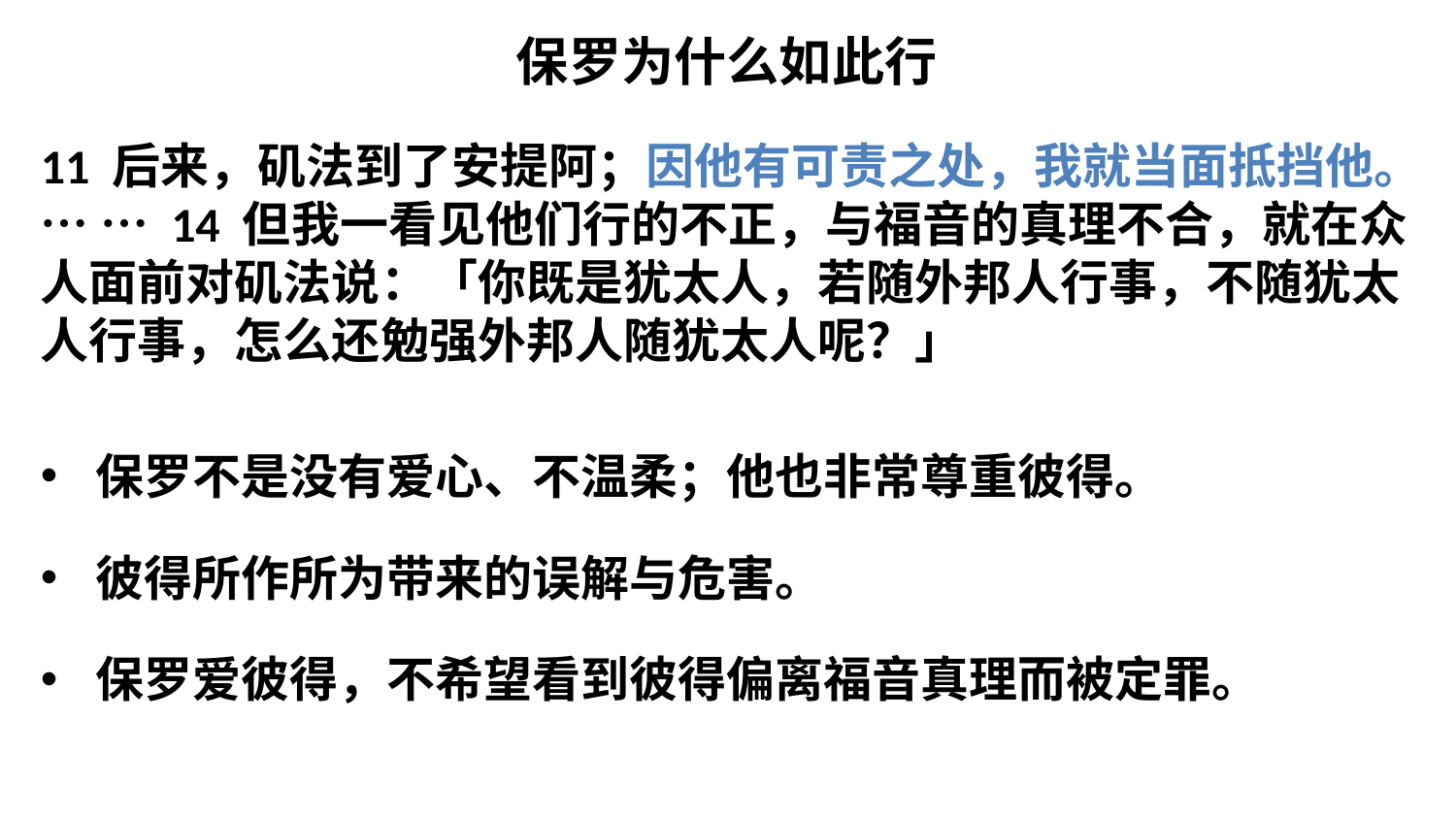

保罗为什么如此行

11 后来，矶法到了安提阿；因他有可责之处，我就当面抵挡他。… … 14 但我一看见他们行的不正，与福音的真理不合，就在众人面前对矶法说：「你既是犹太人，若随外邦人行事，不随犹太人行事，怎么还勉强外邦人随犹太人呢？」

保罗不是没有爱心、不温柔；他也非常尊重彼得。

彼得所作所为带来的误解与危害。

保罗爱彼得，不希望看到彼得偏离福音真理而被定罪。